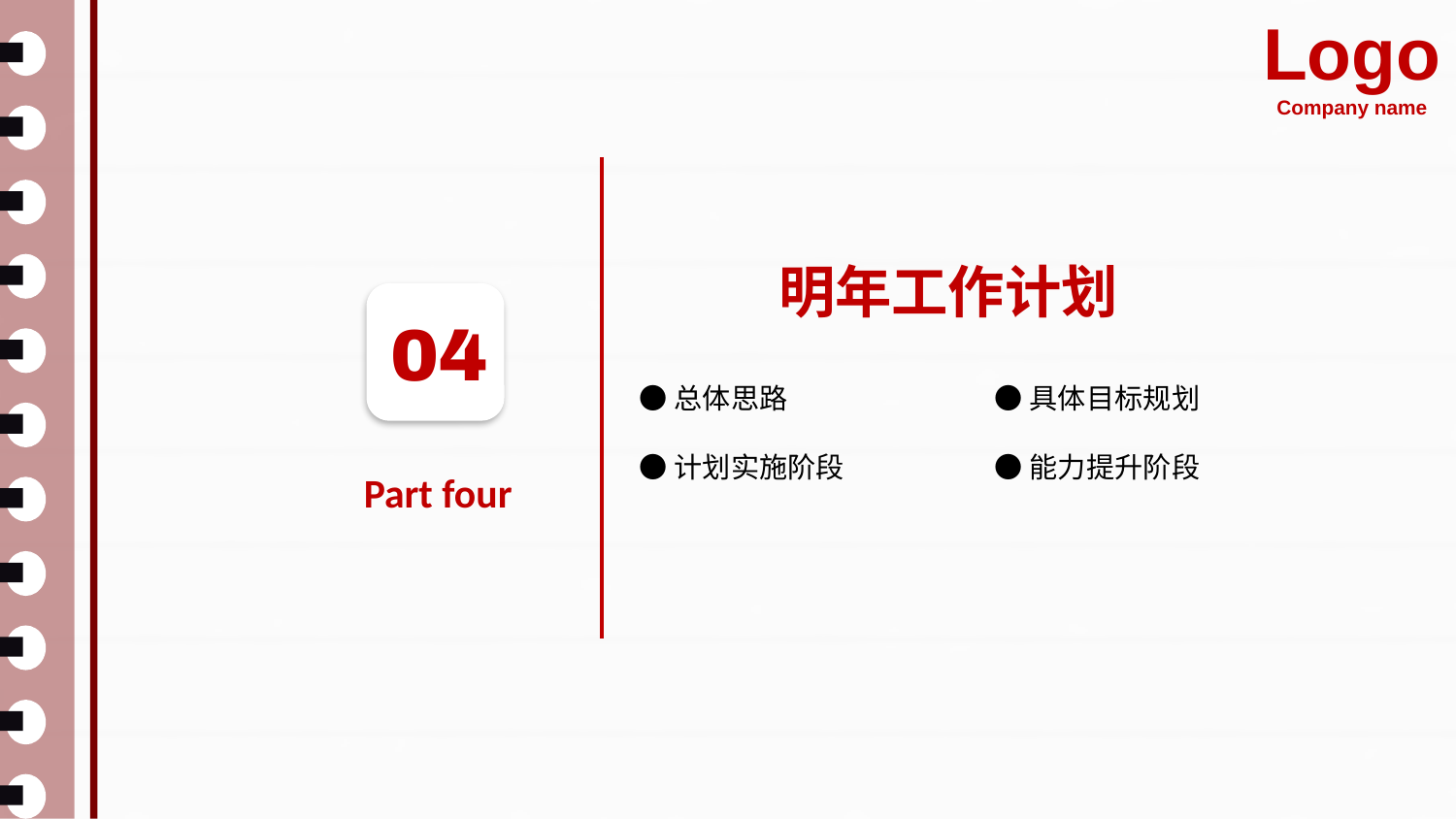

Logo
Company name

明年工作计划

04

●总体思路
●具体目标规划

●计划实施阶段
●能力提升阶段
Part four